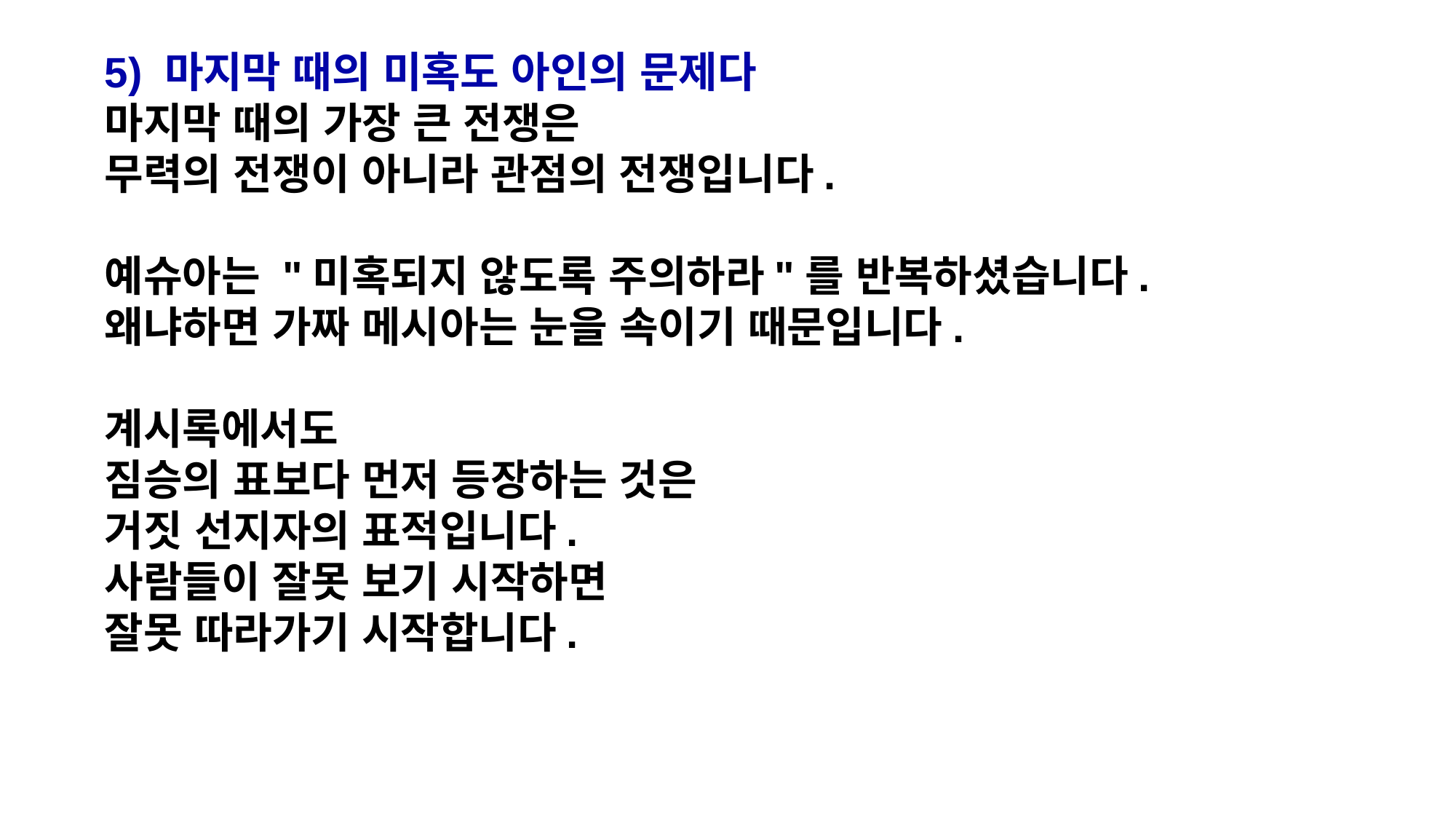

5) 마지막 때의 미혹도 아인의 문제다
마지막 때의 가장 큰 전쟁은
무력의 전쟁이 아니라 관점의 전쟁입니다.

예슈아는 "미혹되지 않도록 주의하라"를 반복하셨습니다.
왜냐하면 가짜 메시아는 눈을 속이기 때문입니다.

계시록에서도
짐승의 표보다 먼저 등장하는 것은
거짓 선지자의 표적입니다.
사람들이 잘못 보기 시작하면
잘못 따라가기 시작합니다.